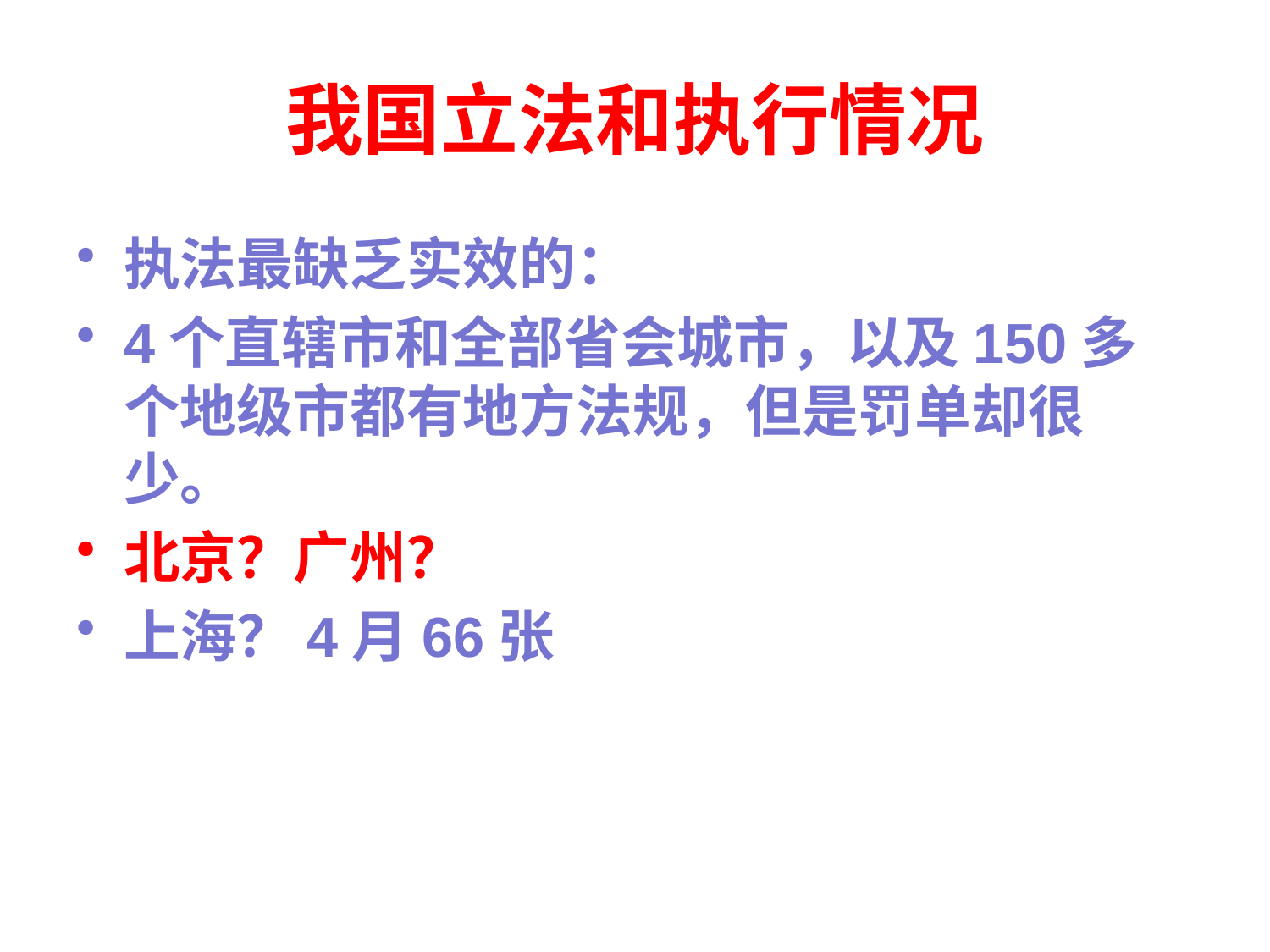

# 我国立法和执行情况
执法最缺乏实效的：
4个直辖市和全部省会城市，以及150多个地级市都有地方法规，但是罚单却很少。
北京？广州？
上海？4月66张